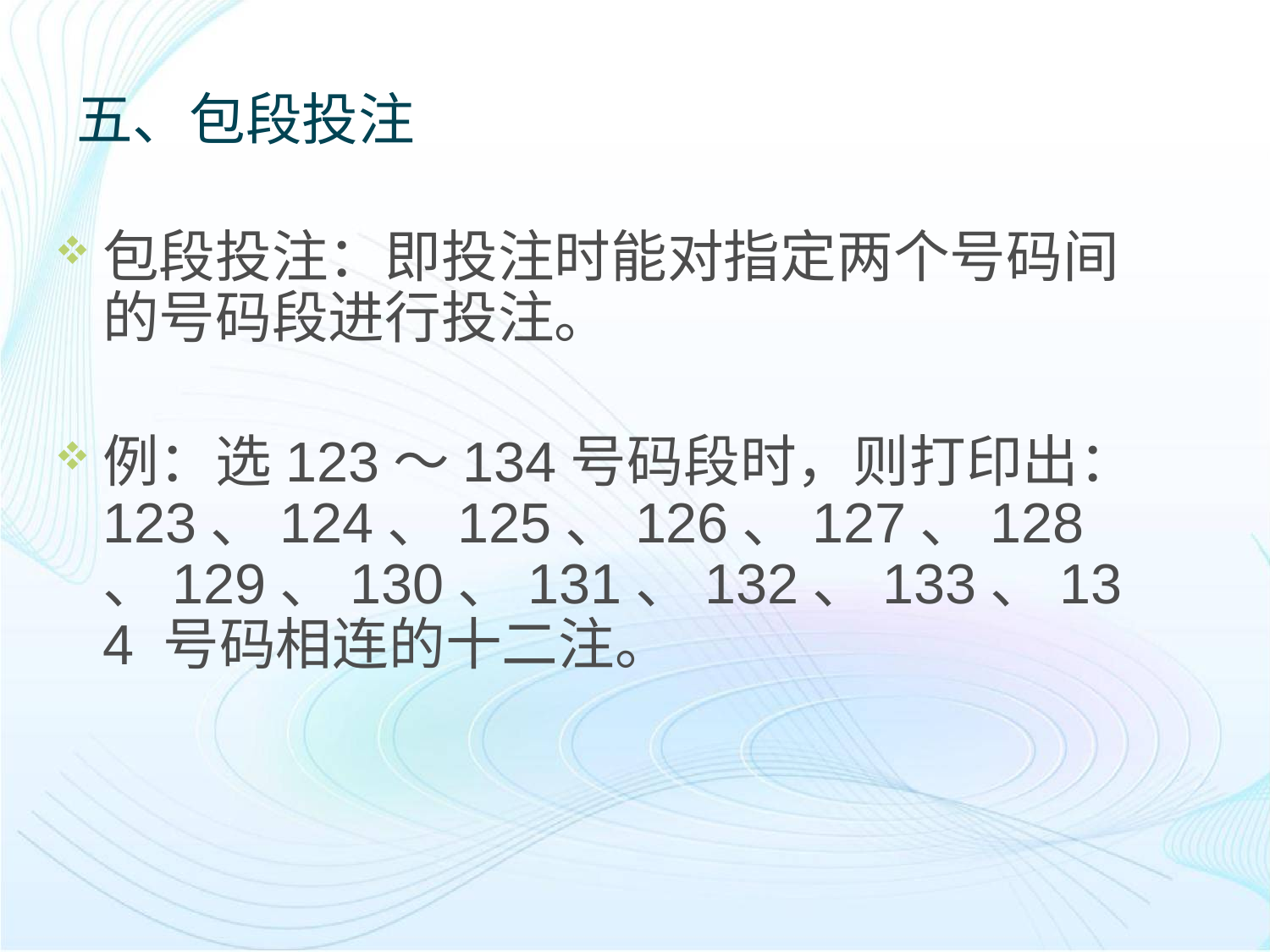

# 五、包段投注
包段投注：即投注时能对指定两个号码间的号码段进行投注。

例：选123～134号码段时，则打印出：123、124、125、126、127、128、129、130、131、132、133、134 号码相连的十二注。